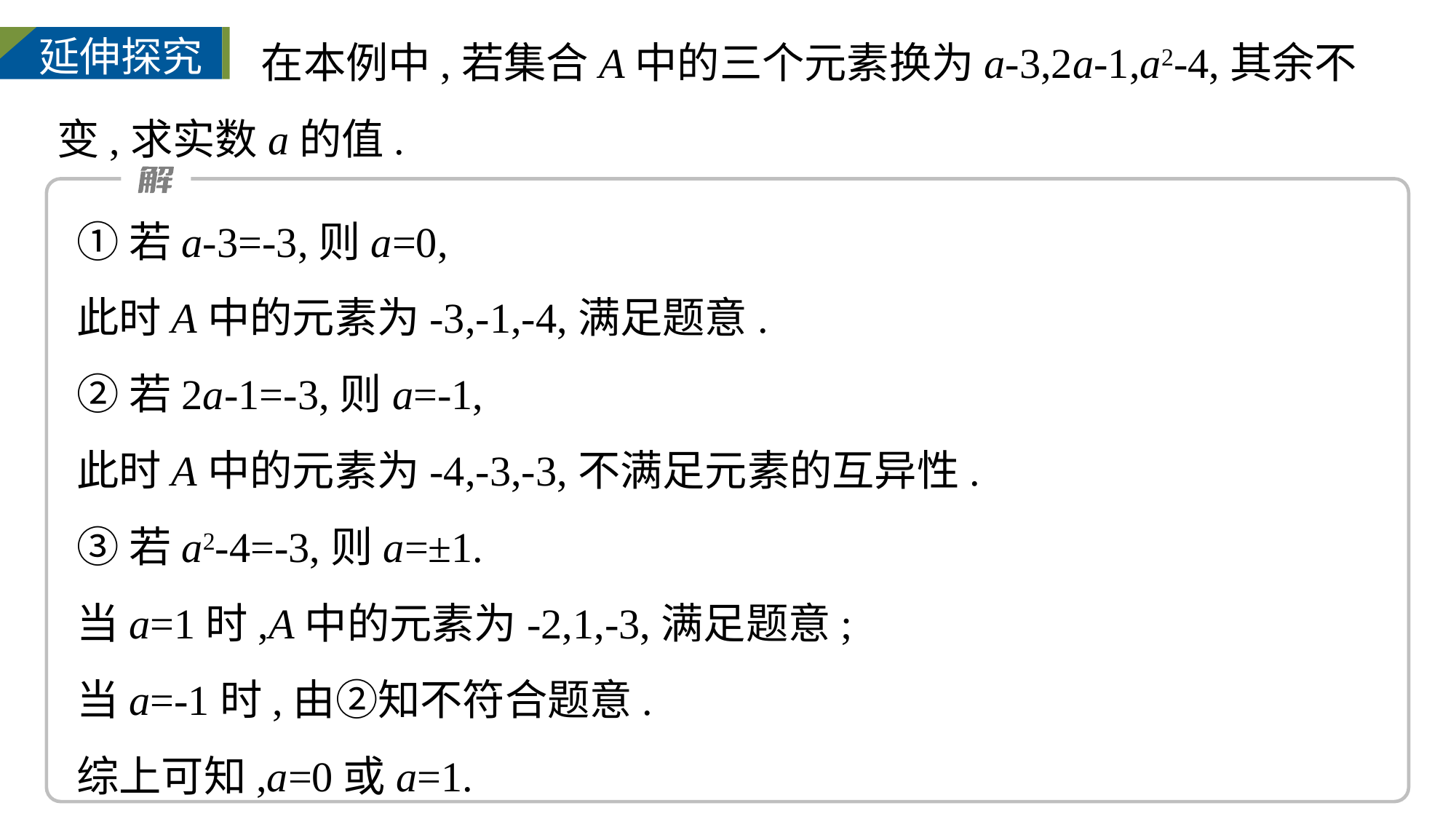

在本例中,若集合A中的三个元素换为a-3,2a-1,a2-4,其余不变,求实数a的值.
延伸探究

①若a-3=-3,则a=0,
此时A中的元素为-3,-1,-4,满足题意.
②若2a-1=-3,则a=-1,
此时A中的元素为-4,-3,-3,不满足元素的互异性.
③若a2-4=-3,则a=±1.
当a=1时,A中的元素为-2,1,-3,满足题意;
当a=-1时,由②知不符合题意.
综上可知,a=0或a=1.